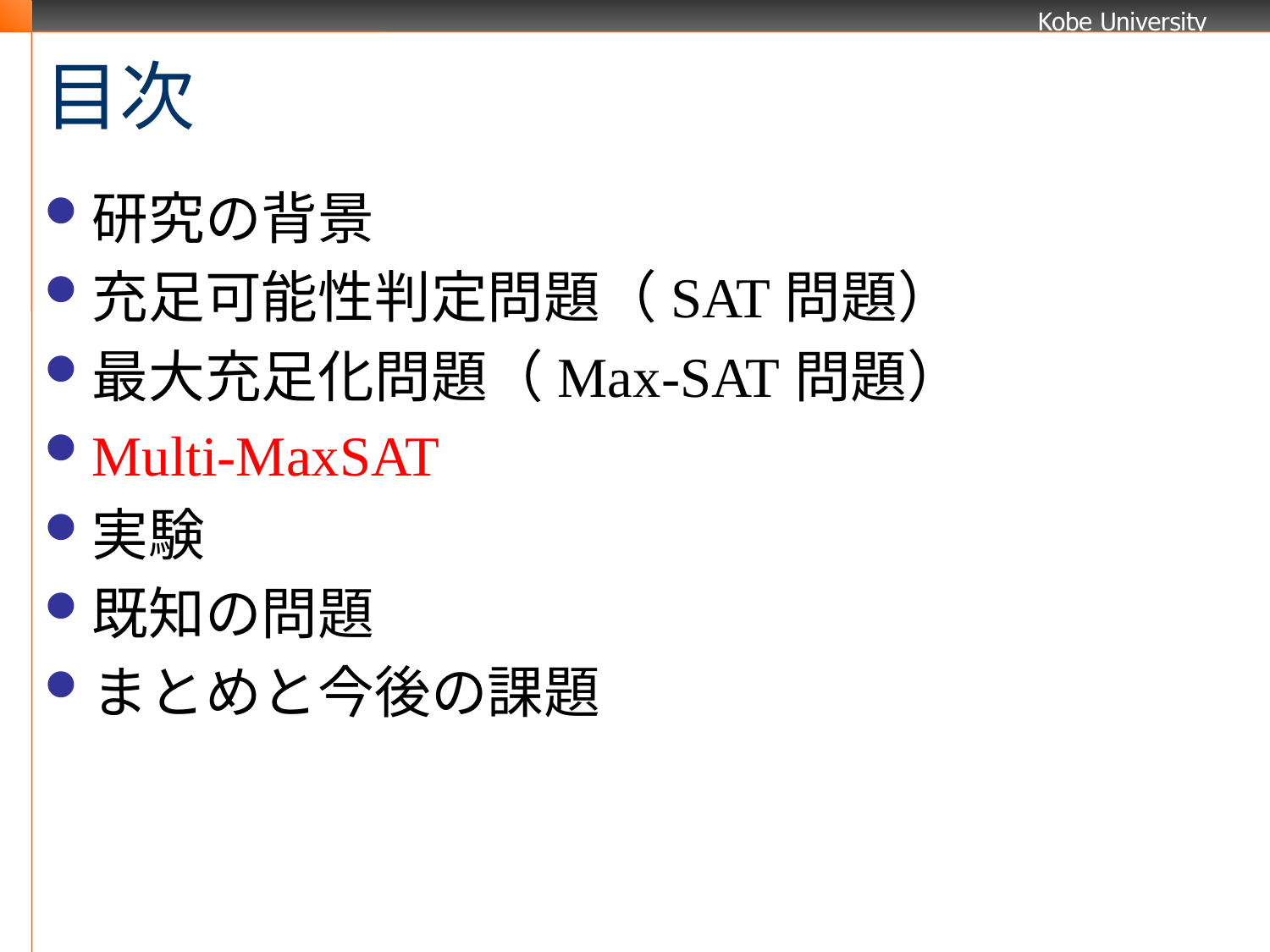

# 目次
研究の背景
充足可能性判定問題（SAT問題）
最大充足化問題（Max-SAT問題）
Multi-MaxSAT
実験
既知の問題
まとめと今後の課題